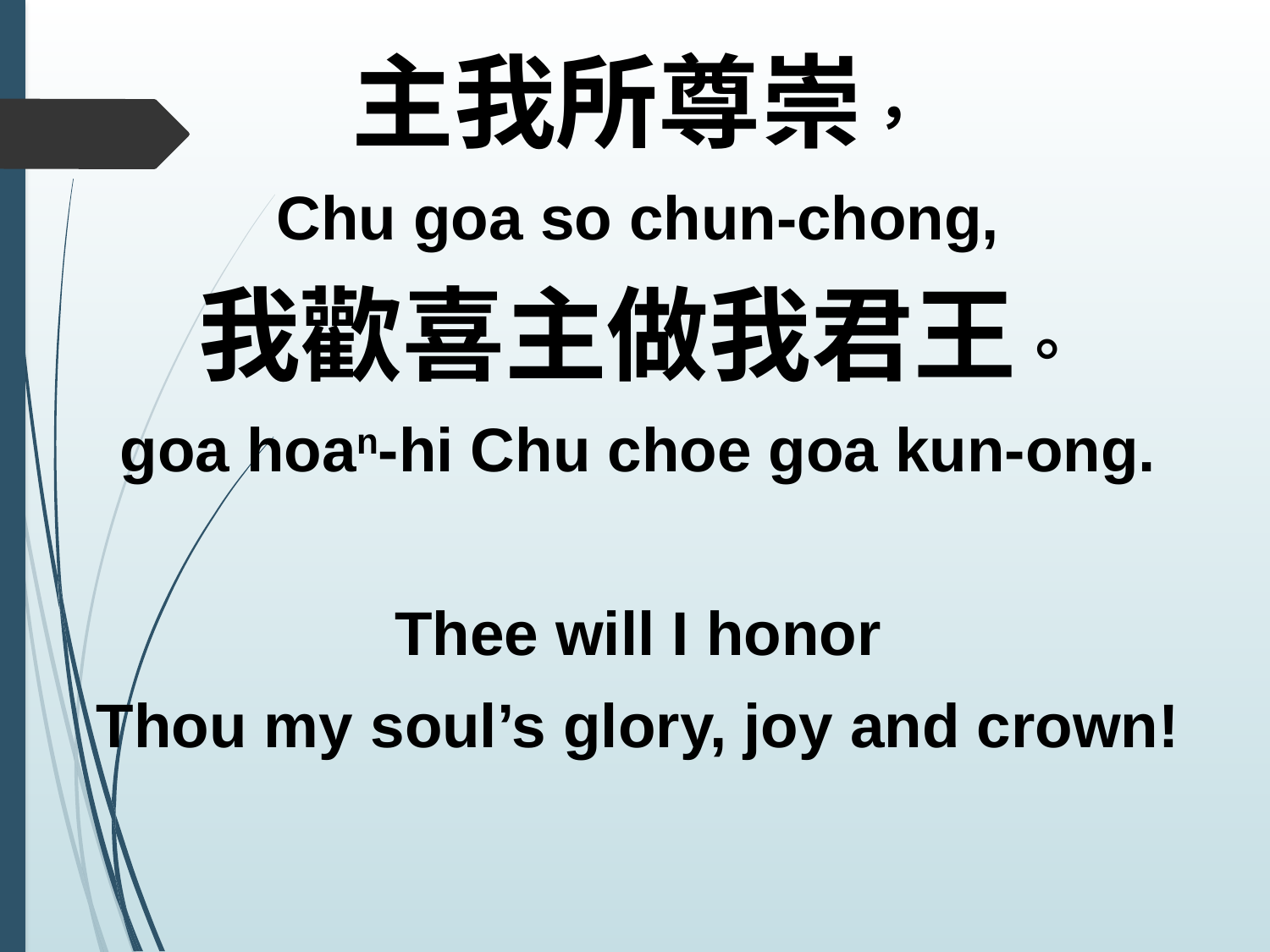

主我所尊崇，
Chu goa so chun-chong,
我歡喜主做我君王。
goa hoan-hi Chu choe goa kun-ong.

Thee will I honor
Thou my soul’s glory, joy and crown!